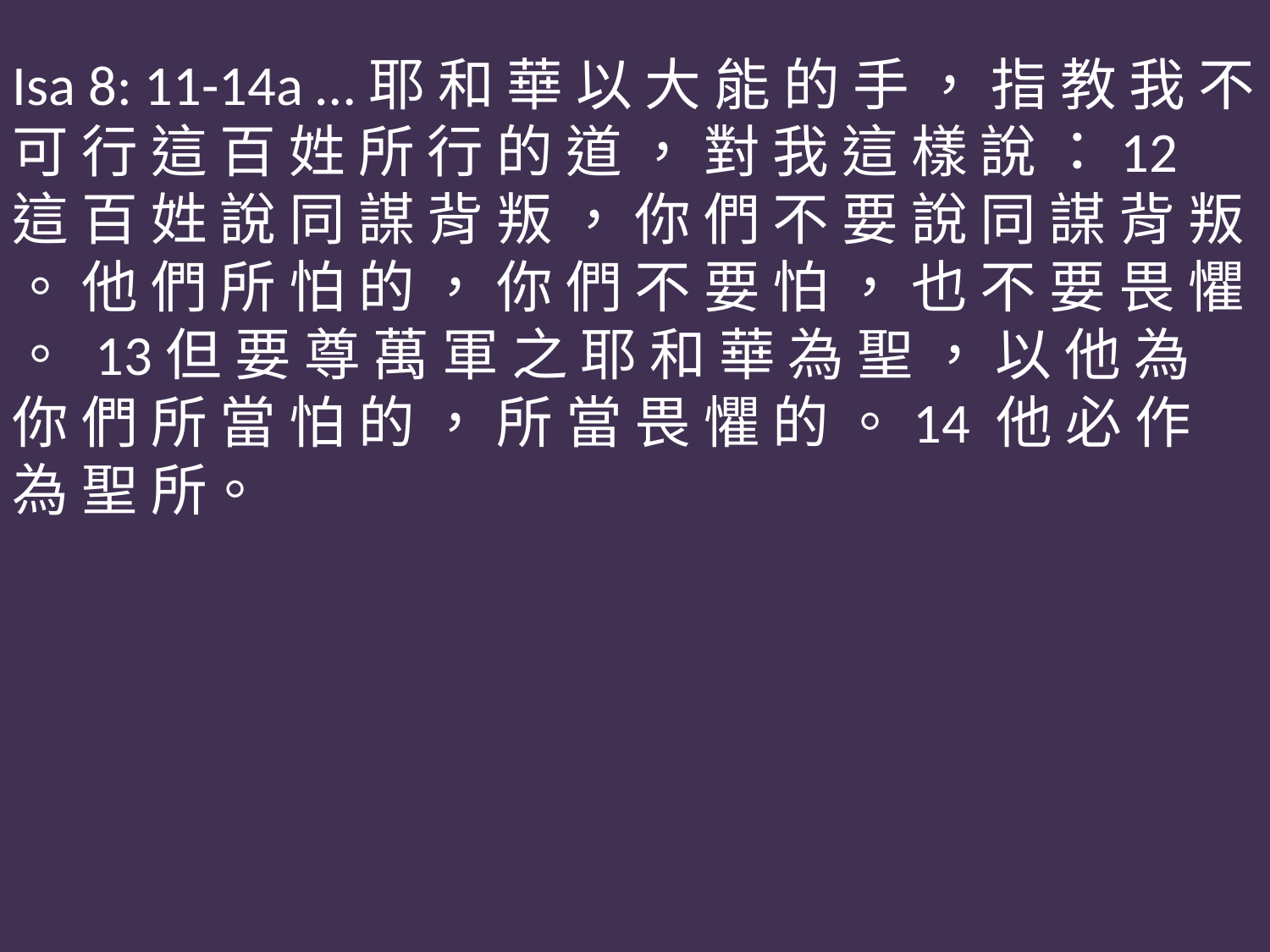

Isa 8: 11-14a …耶 和 華 以 大 能 的 手 ， 指 教 我 不 可 行 這 百 姓 所 行 的 道 ， 對 我 這 樣 說 ：12 這 百 姓 說 同 謀 背 叛 ， 你 們 不 要 說 同 謀 背 叛 。 他 們 所 怕 的 ， 你 們 不 要 怕 ， 也 不 要 畏 懼 。 13但 要 尊 萬 軍 之 耶 和 華 為 聖 ， 以 他 為 你 們 所 當 怕 的 ， 所 當 畏 懼 的 。14 他 必 作 為 聖 所。